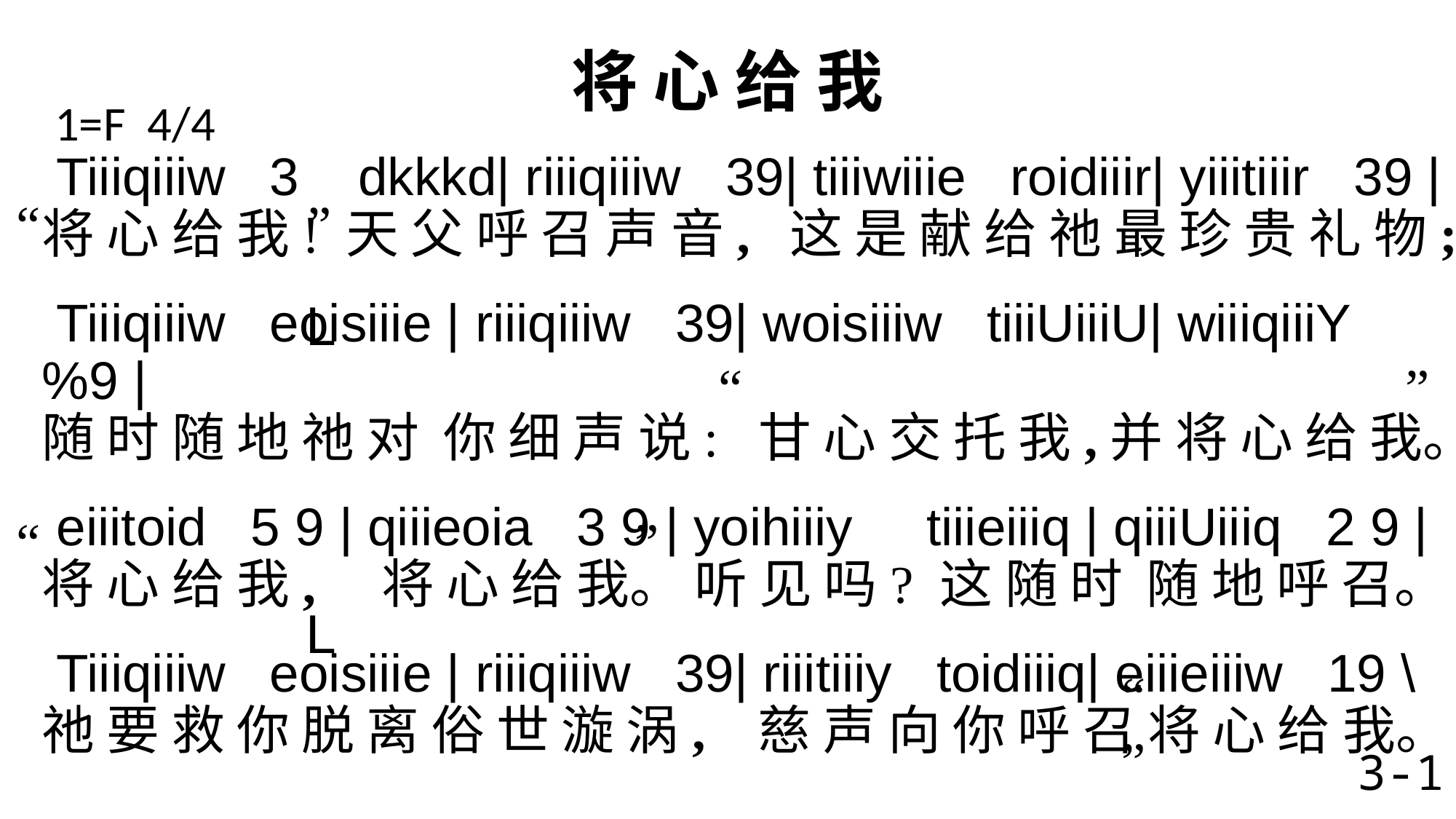

# 将 心 给 我
1=F  4/4
 Tiiiqiiiw   3    dkkkd| riiiqiiiw   39| tiiiwiiie   roidiiir| yiiitiiir   39 |
将 心 给 我! 天 父 呼 召 声 音,  这 是 献 给 祂 最 珍 贵 礼 物;
 Tiiiqiiiw   eoisiiie | riiiqiiiw   39| woisiiiw   tiiiUiiiU| wiiiqiiiY   %9 |
随 时 随 地 祂 对  你 细 声 说:  甘 心 交 托 我,并 将 心 给 我。
 eiiitoid   5 9 | qiiieoia   3 9 | yoihiiiy     tiiieiiiq | qiiiUiiiq   2 9 |
将 心 给 我,    将 心 给 我。 听 见 吗? 这 随 时  随 地 呼 召。
 Tiiiqiiiw   eoisiiie | riiiqiiiw   39| riiitiiiy   toidiiiq| eiiieiiiw   19 \
祂 要 救 你 脱 离 俗 世 漩 涡,   慈 声 向 你 呼 召 将 心 给 我。
“                    ”
L
“                                                 ”
“                                            ”
L
“                    ”
3-1